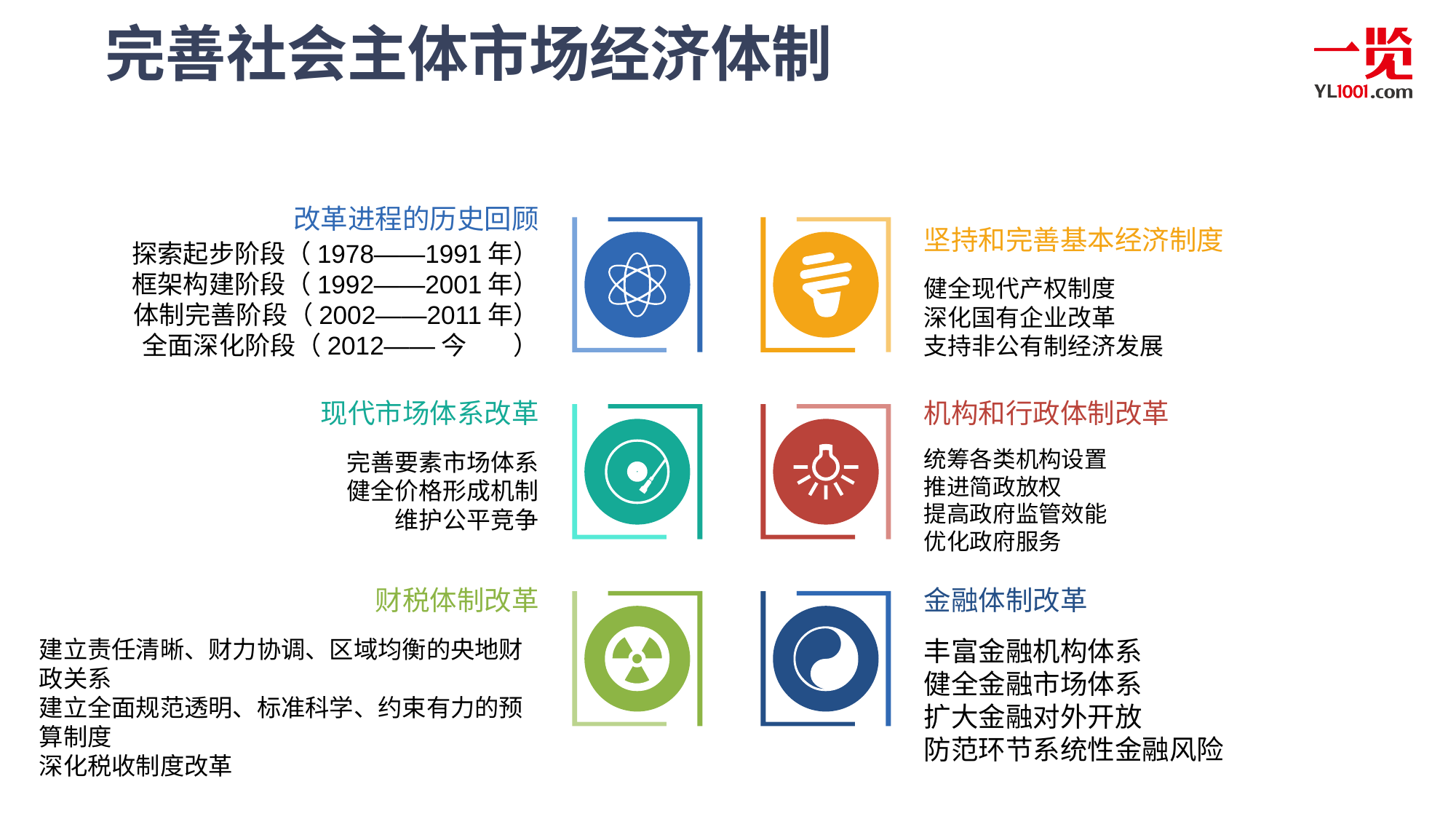

# 完善社会主体市场经济体制
改革进程的历史回顾

坚持和完善基本经济制度

探索起步阶段（1978——1991年）
框架构建阶段（1992——2001年）
体制完善阶段（2002——2011年）
全面深化阶段（2012——今        ）

健全现代产权制度
深化国有企业改革
支持非公有制经济发展
现代市场体系改革
机构和行政体制改革

统筹各类机构设置
推进简政放权
提高政府监管效能
优化政府服务

完善要素市场体系
健全价格形成机制
维护公平竞争

财税体制改革
金融体制改革

建立责任清晰、财力协调、区域均衡的央地财政关系
建立全面规范透明、标准科学、约束有力的预算制度
深化税收制度改革
丰富金融机构体系
健全金融市场体系
扩大金融对外开放
防范环节系统性金融风险